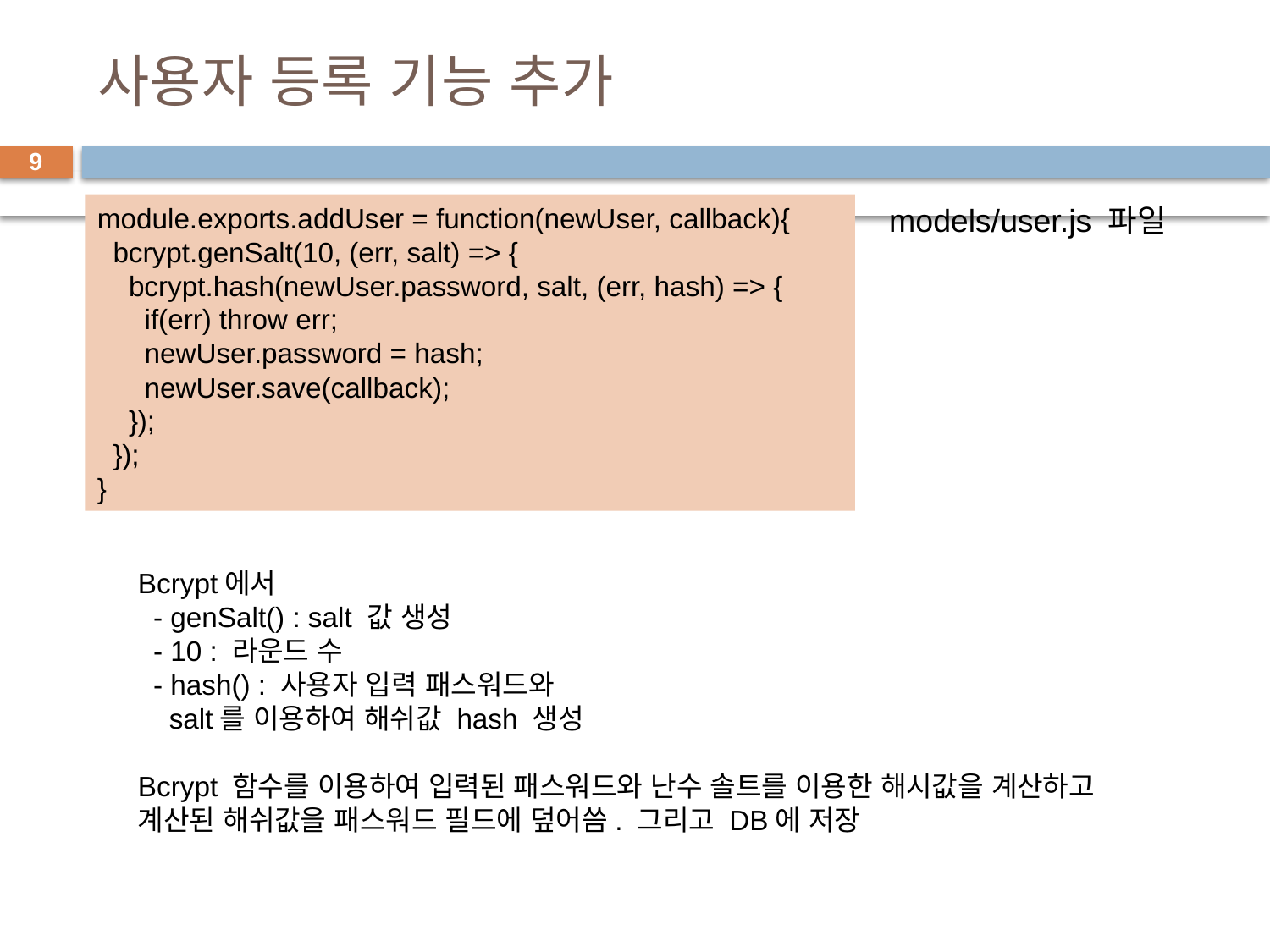

# 사용자 등록 기능 추가
9
module.exports.addUser = function(newUser, callback){
  bcrypt.genSalt(10, (err, salt) => {
    bcrypt.hash(newUser.password, salt, (err, hash) => {
      if(err) throw err;
      newUser.password = hash;
      newUser.save(callback);
    });
  });
}
models/user.js 파일
Bcrypt에서
  - genSalt() : salt 값 생성
  - 10 : 라운드 수
  - hash() : 사용자 입력 패스워드와
    salt를 이용하여 해쉬값 hash 생성

Bcrypt 함수를 이용하여 입력된 패스워드와 난수 솔트를 이용한 해시값을 계산하고
계산된 해쉬값을 패스워드 필드에 덮어씀. 그리고 DB에 저장